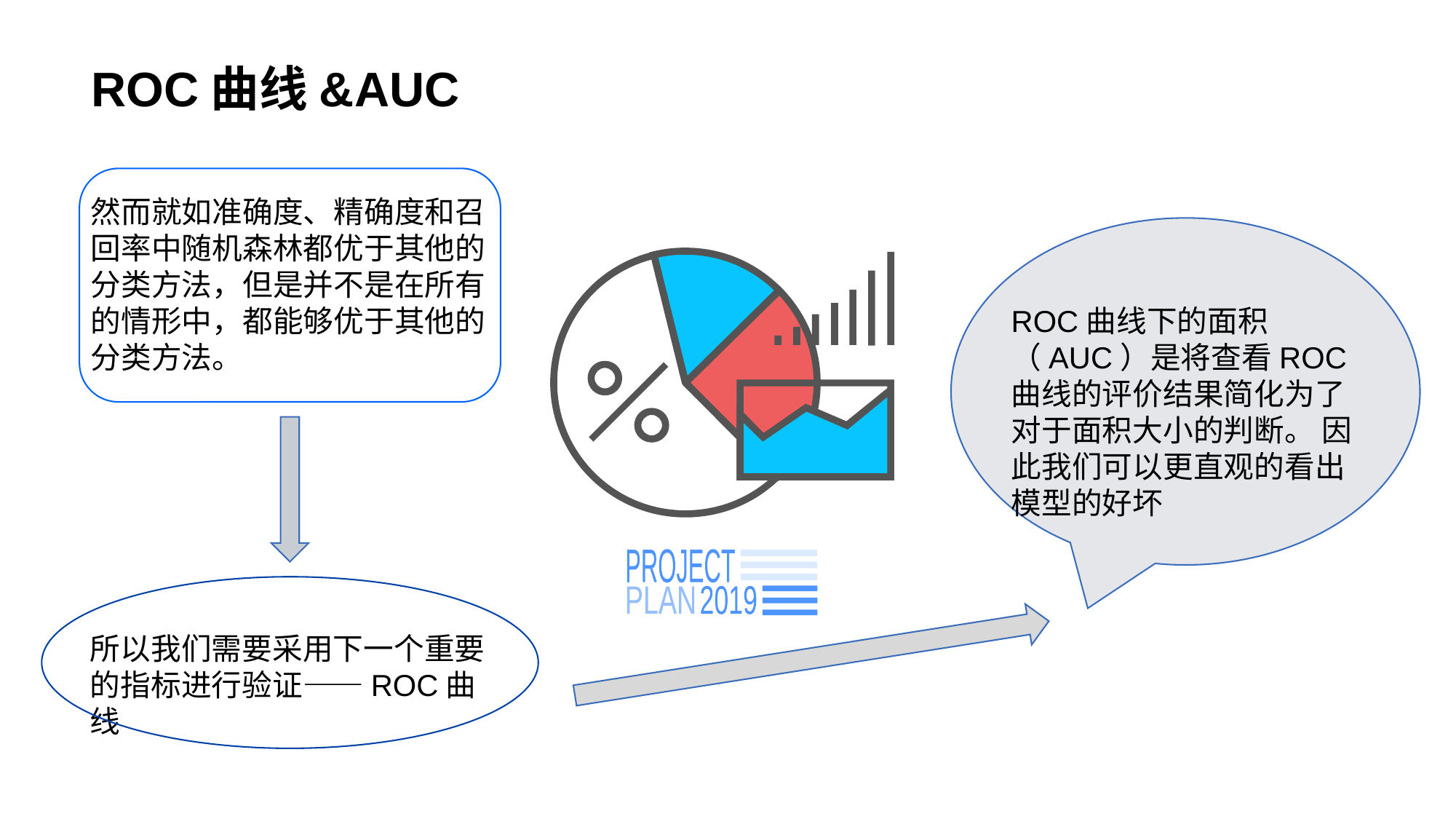

# ROC曲线&AUC

然而就如准确度、精确度和召回率中随机森林都优于其他的分类方法，但是并不是在所有的情形中，都能够优于其他的分类方法。

PROJECT

2019
PLAN

ROC曲线下的面积（AUC）是将查看ROC曲线的评价结果简化为了对于面积大小的判断。 因此我们可以更直观的看出模型的好坏

所以我们需要采用下一个重要的指标进行验证——ROC曲线